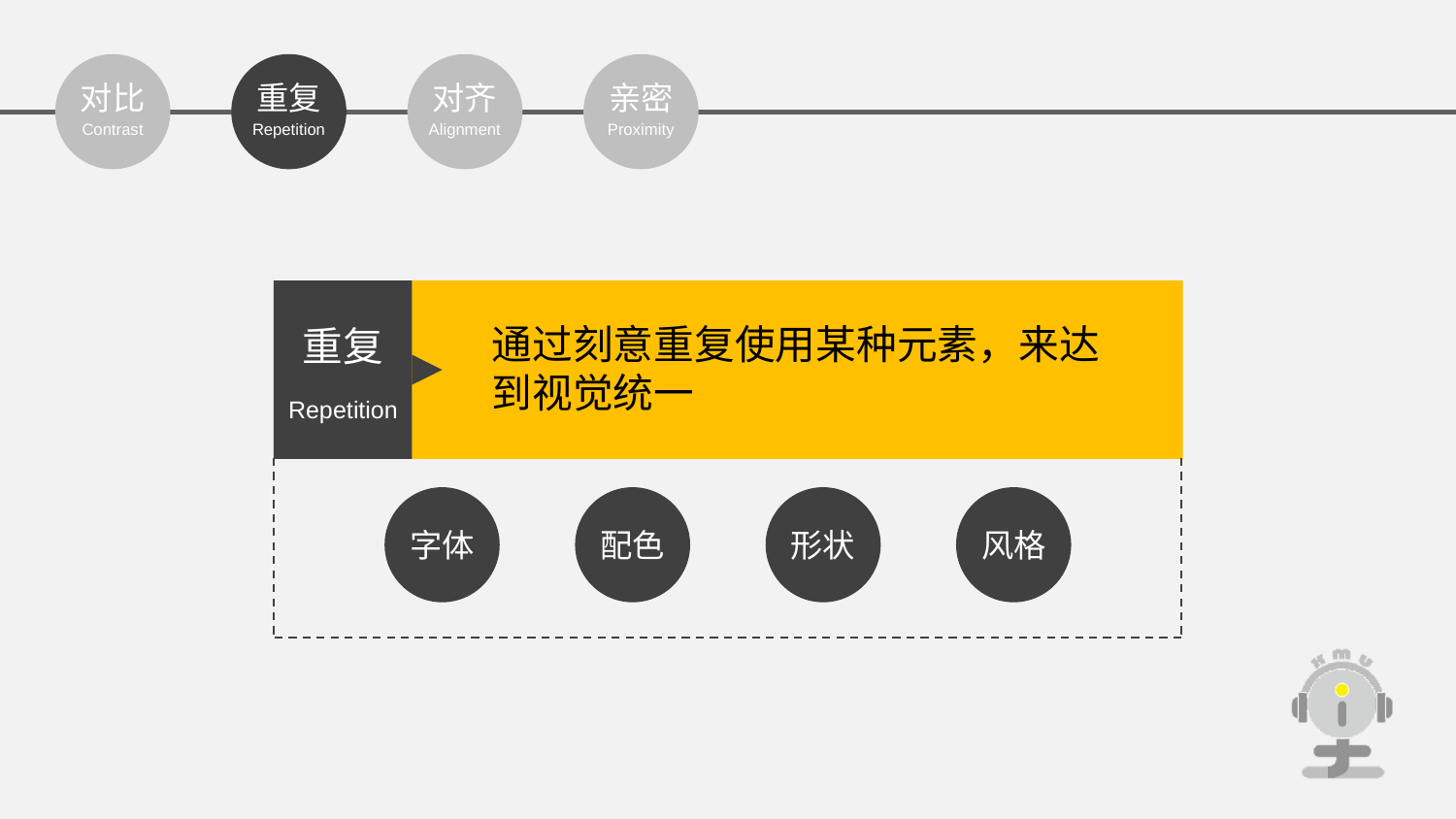

对比
Contrast

对齐
Alignment

亲密
Proximity
重复
Repetition

通过刻意重复使用某种元素，来达到视觉统一
重复
Repetition

字体

配色

形状

风格